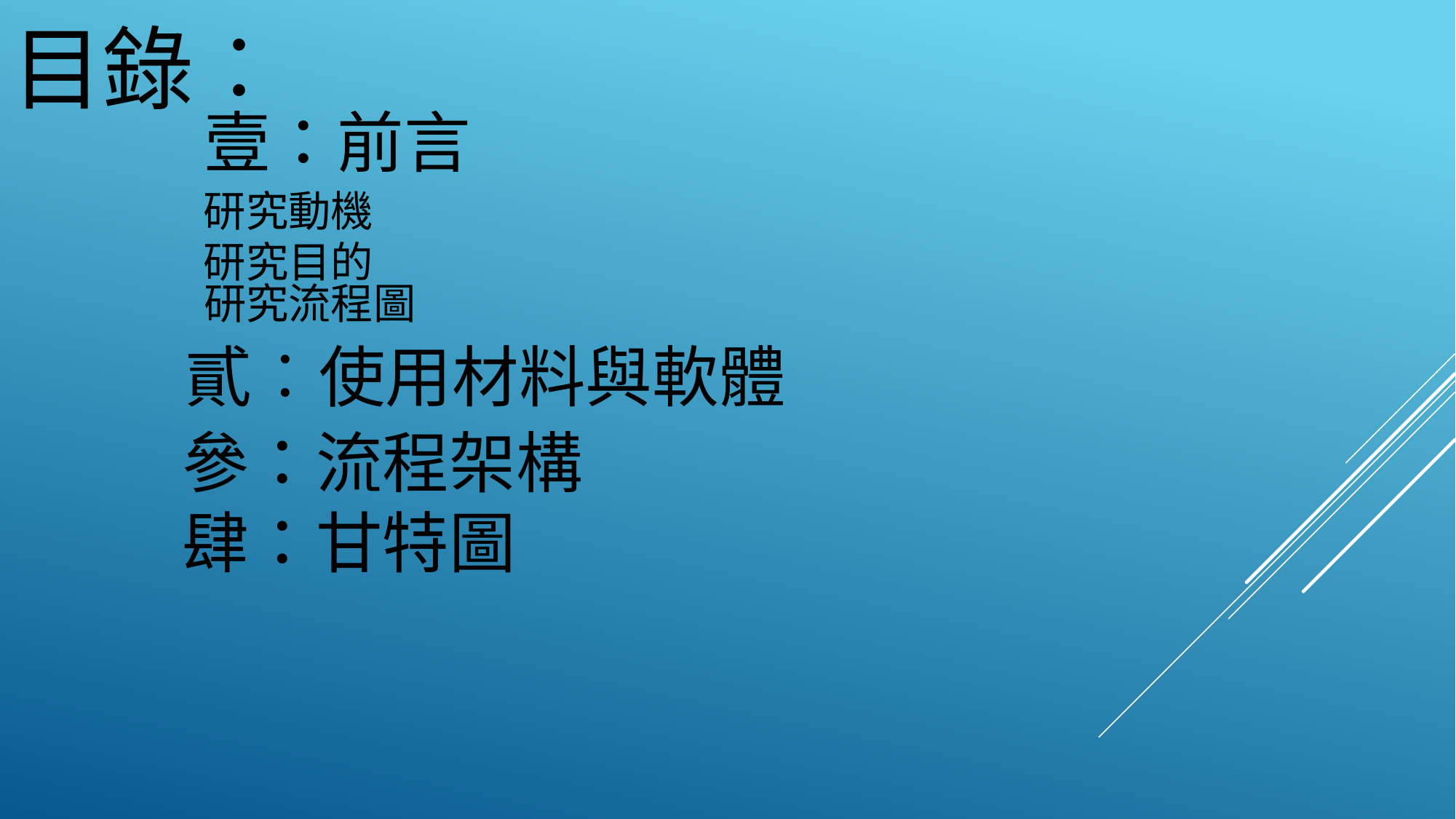

目錄︰
壹：前言
研究動機
研究目的
研究流程圖
貳︰使用材料與軟體
參：流程架構
肆：甘特圖